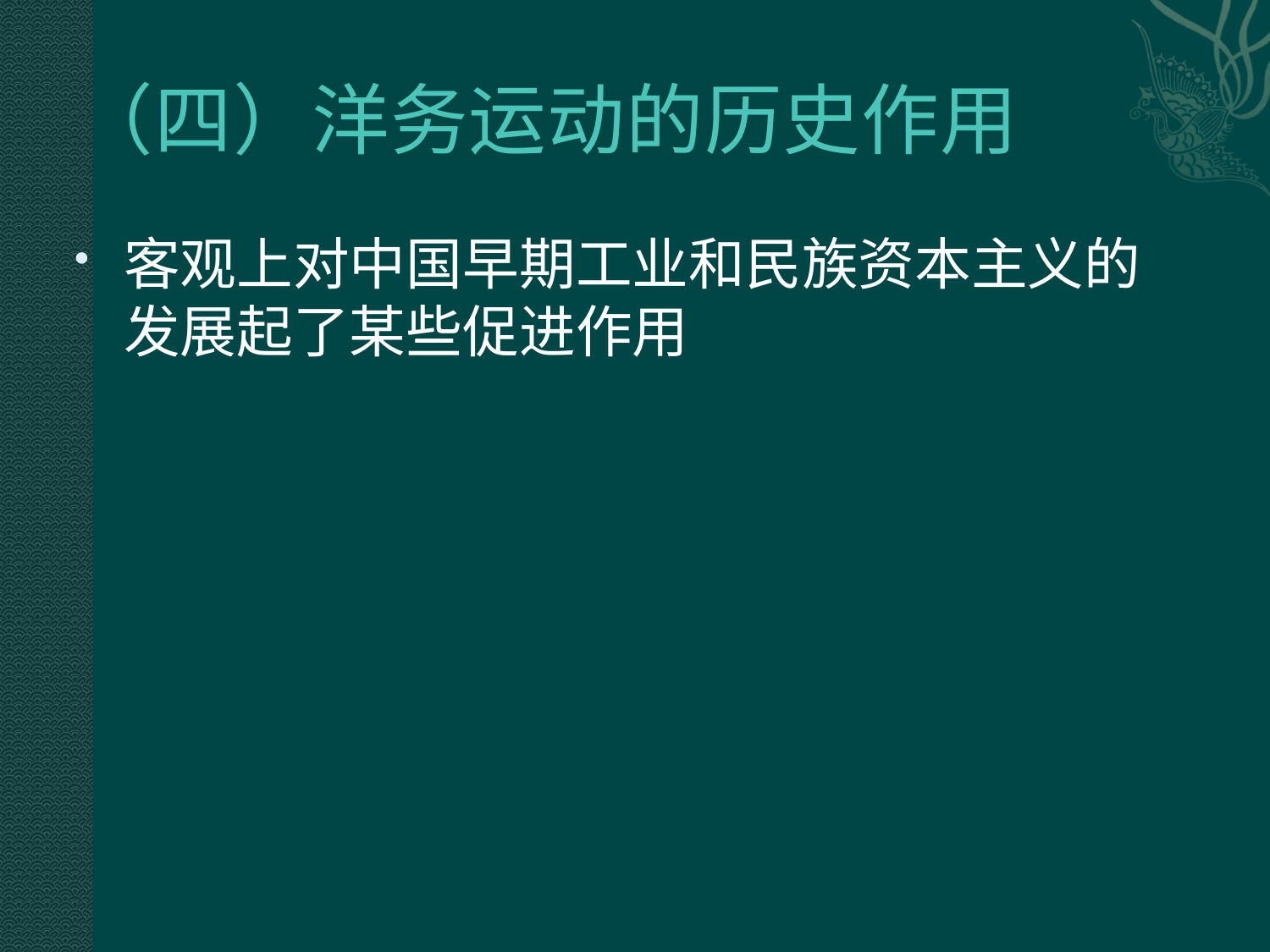

# （四）洋务运动的历史作用
客观上对中国早期工业和民族资本主义的发展起了某些促进作用